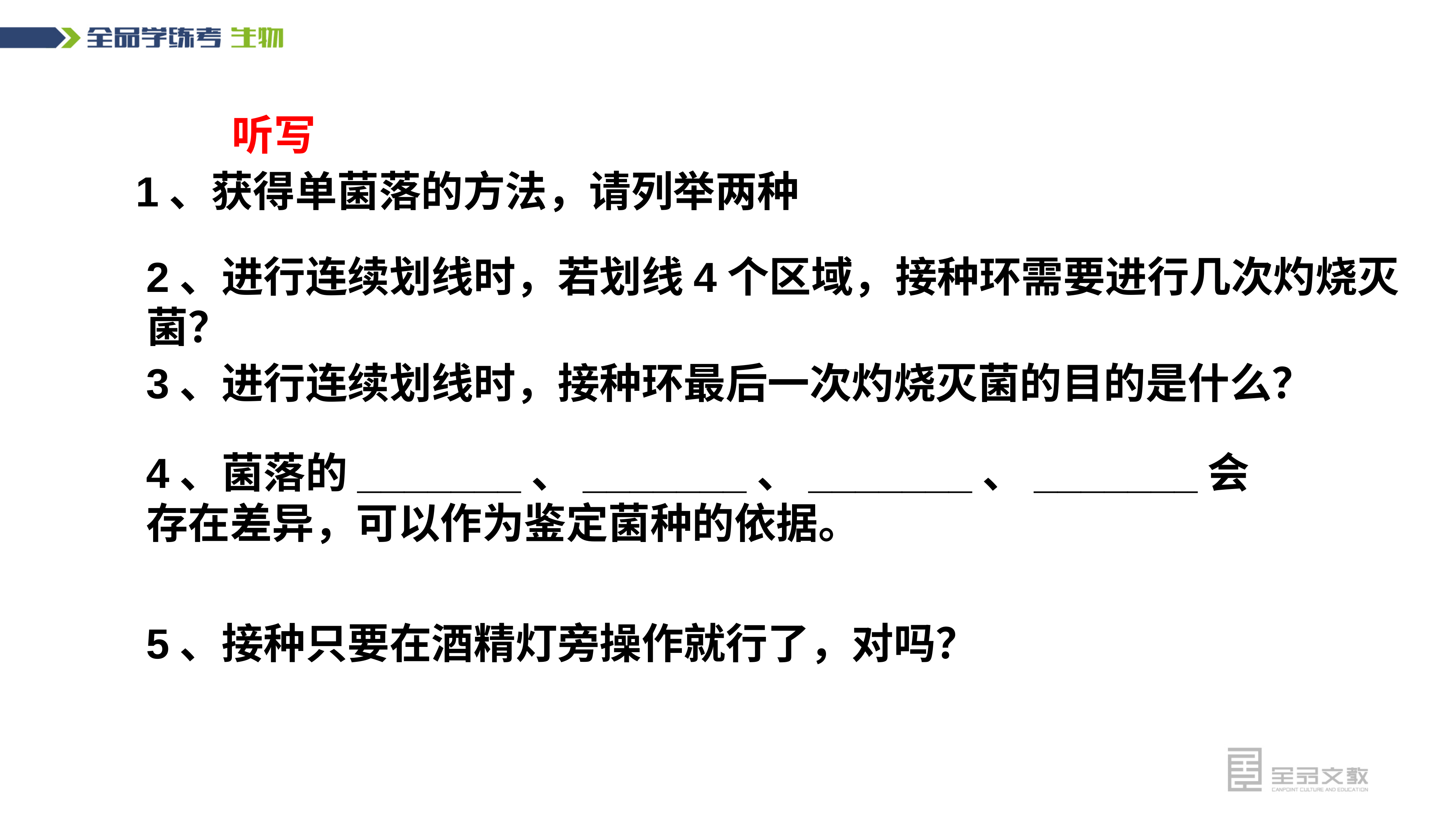

听写
1、获得单菌落的方法，请列举两种
2、进行连续划线时，若划线4个区域，接种环需要进行几次灼烧灭菌？
3、进行连续划线时，接种环最后一次灼烧灭菌的目的是什么？
4、菌落的_______、_______、_______、_______会存在差异，可以作为鉴定菌种的依据。
5、接种只要在酒精灯旁操作就行了，对吗？